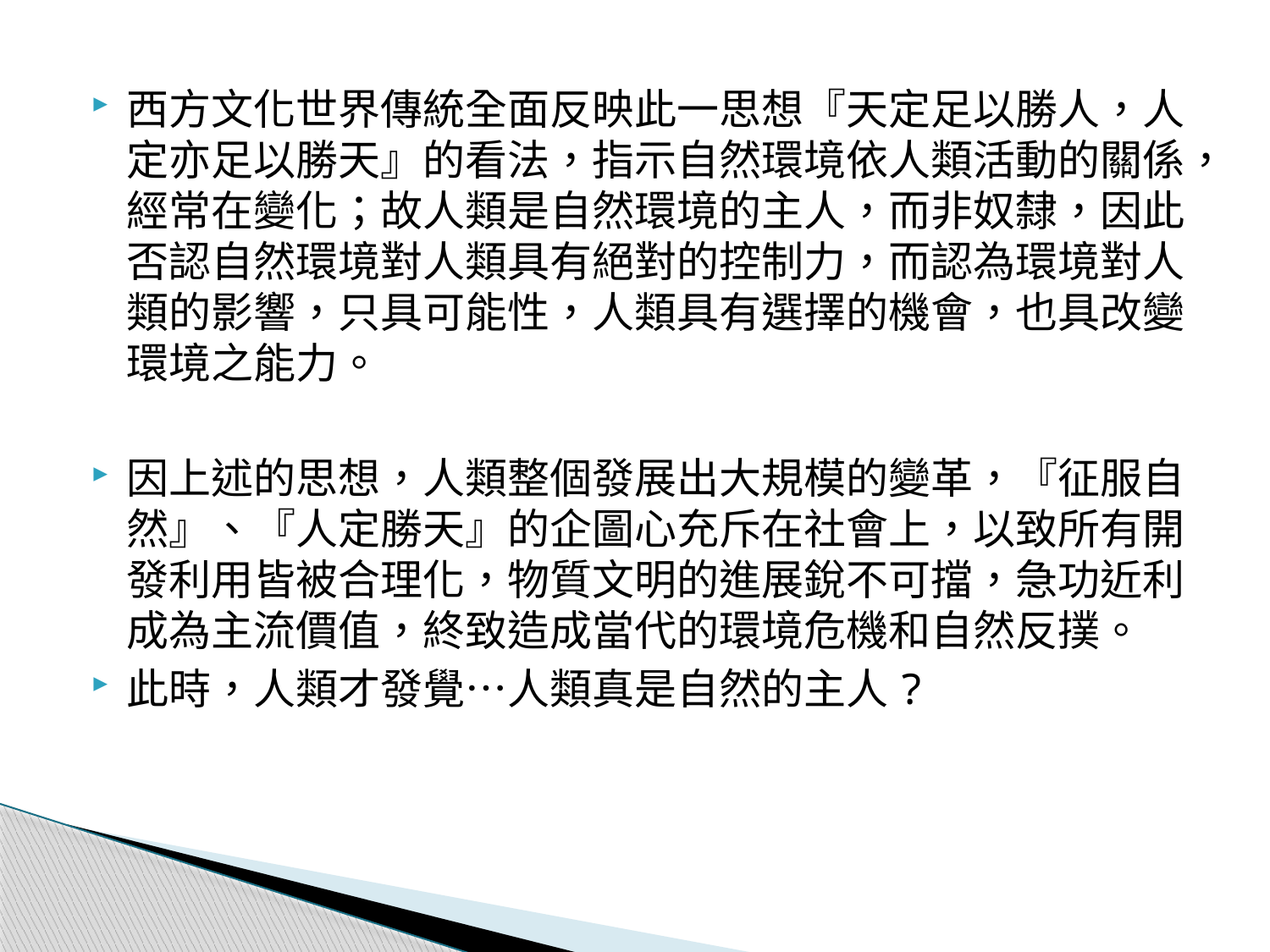

西方文化世界傳統全面反映此一思想『天定足以勝人，人定亦足以勝天』的看法，指示自然環境依人類活動的關係，經常在變化；故人類是自然環境的主人，而非奴隸，因此否認自然環境對人類具有絕對的控制力，而認為環境對人類的影響，只具可能性，人類具有選擇的機會，也具改變環境之能力。

因上述的思想，人類整個發展出大規模的變革，『征服自然』、『人定勝天』的企圖心充斥在社會上，以致所有開發利用皆被合理化，物質文明的進展銳不可擋，急功近利成為主流價值，終致造成當代的環境危機和自然反撲。
此時，人類才發覺…人類真是自然的主人?